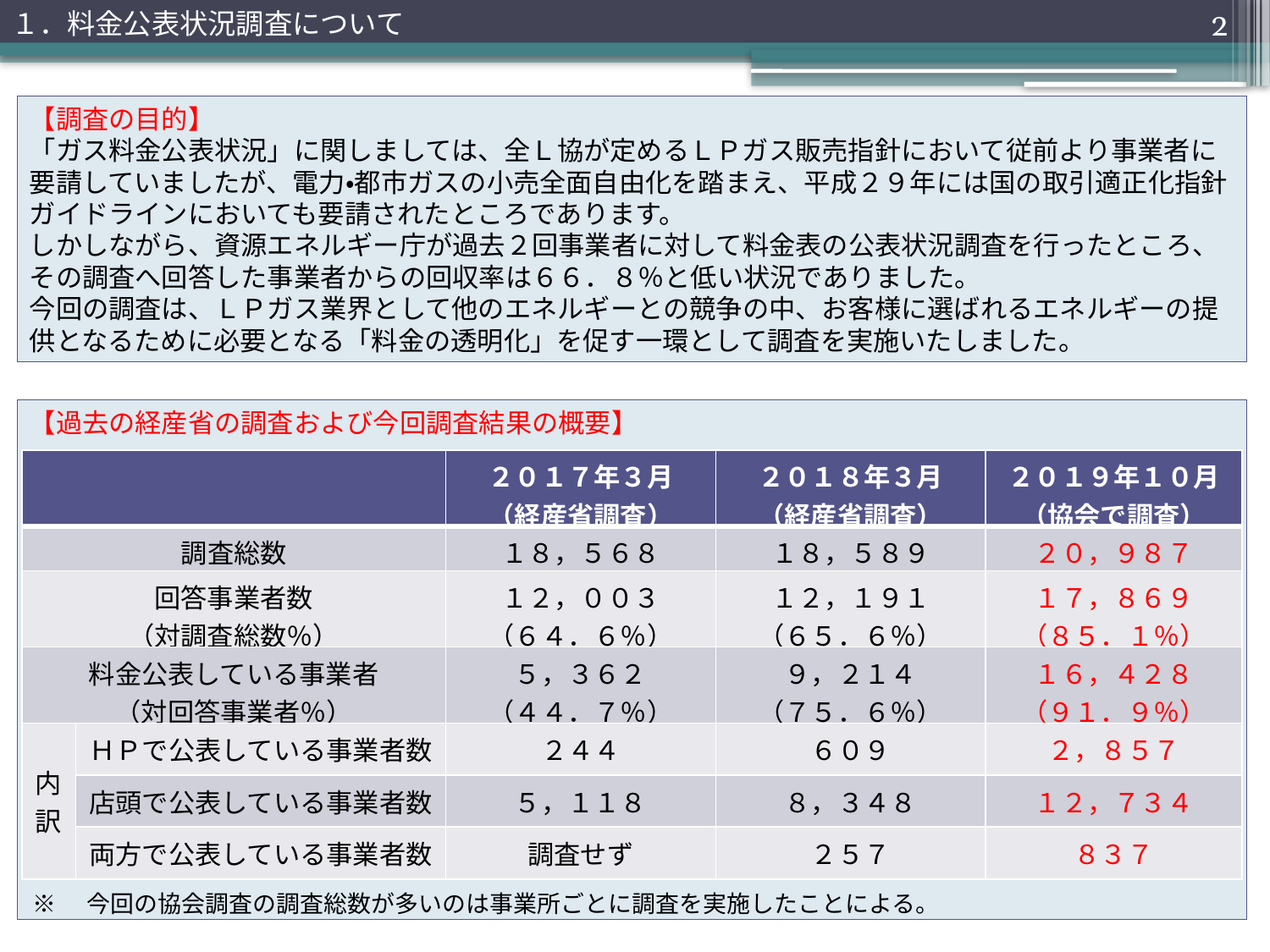

１．料金公表状況調査について
2
【調査の目的】
「ガス料金公表状況」に関しましては、全Ｌ協が定めるＬＰガス販売指針において従前より事業者に要請していましたが、電力・都市ガスの小売全面自由化を踏まえ、平成２９年には国の取引適正化指針ガイドラインにおいても要請されたところであります。
しかしながら、資源エネルギー庁が過去２回事業者に対して料金表の公表状況調査を行ったところ、その調査へ回答した事業者からの回収率は６６．８％と低い状況でありました。
今回の調査は、ＬＰガス業界として他のエネルギーとの競争の中、お客様に選ばれるエネルギーの提供となるために必要となる「料金の透明化」を促す一環として調査を実施いたしました。
【過去の経産省の調査および今回調査結果の概要】

|  |  | ２０１７年３月 （経産省調査） | ２０１８年３月 （経産省調査） | ２０１９年１０月 （協会で調査） |
| --- | --- | --- | --- | --- |
| 調査総数 |  | １８，５６８ | １８，５８９ | ２０，９８７ |
| 回答事業者数 （対調査総数％） |  | １２，００３ （６４．６％） | １２，１９１ （６５．６％） | １７，８６９ （８５．１％） |
| 料金公表している事業者 （対回答事業者％） |  | ５，３６２ （４４．７％） | ９，２１４ （７５．６％） | １６，４２８ （９１．９％） |
| 内訳 | ＨＰで公表している事業者数 | ２４４ | ６０９ | ２，８５７ |
|  | 店頭で公表している事業者数 | ５，１１８ | ８，３４８ | １２，７３４ |
|  | 両方で公表している事業者数 | 調査せず | ２５７ | ８３７ |
※　今回の協会調査の調査総数が多いのは事業所ごとに調査を実施したことによる。